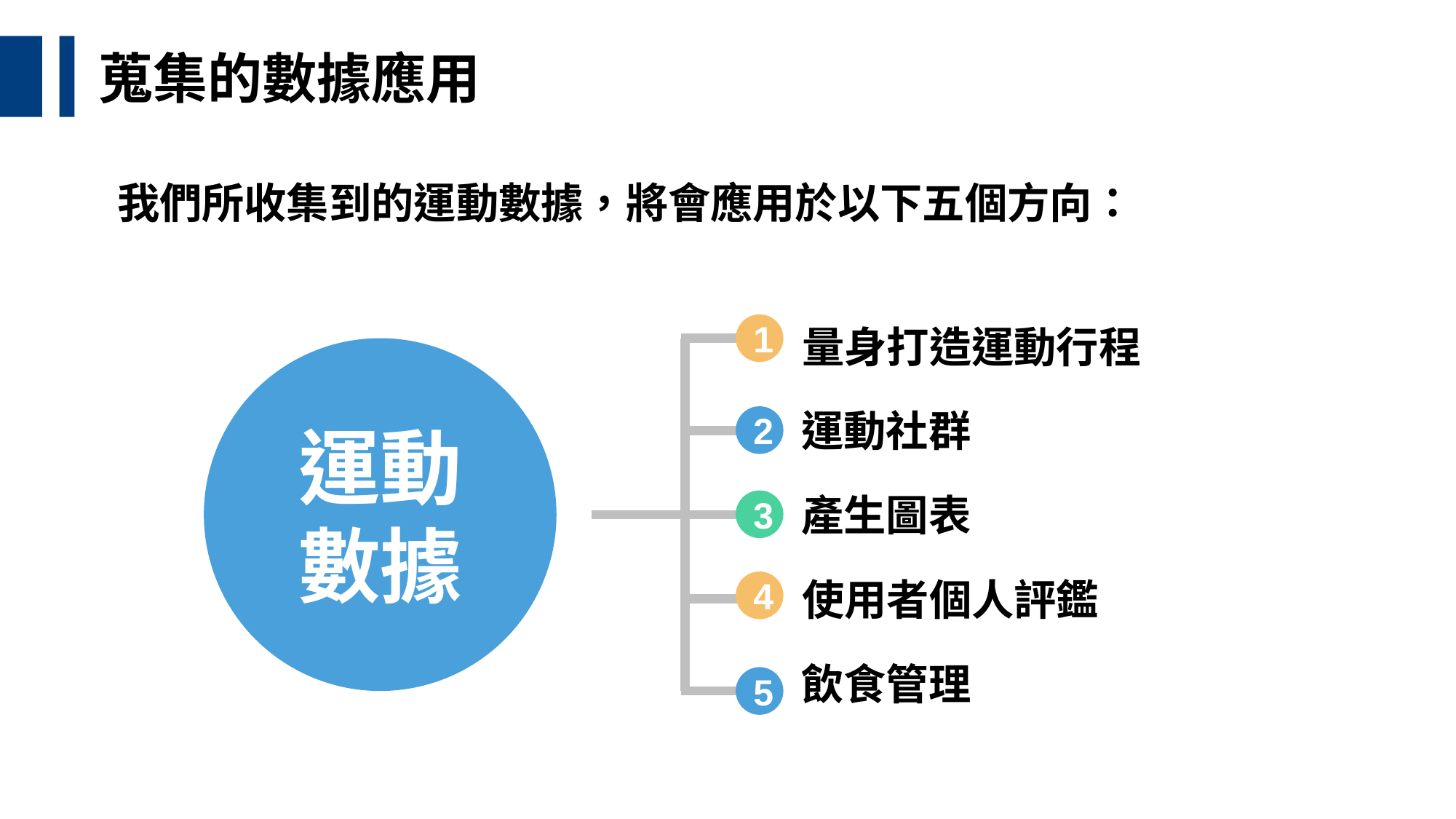

蒐集的數據應用
我們所收集到的運動數據，將會應用於以下五個方向：
1
量身打造運動行程
運動社群
產生圖表
使用者個人評鑑
飲食管理
運動數據
2
3
4
5